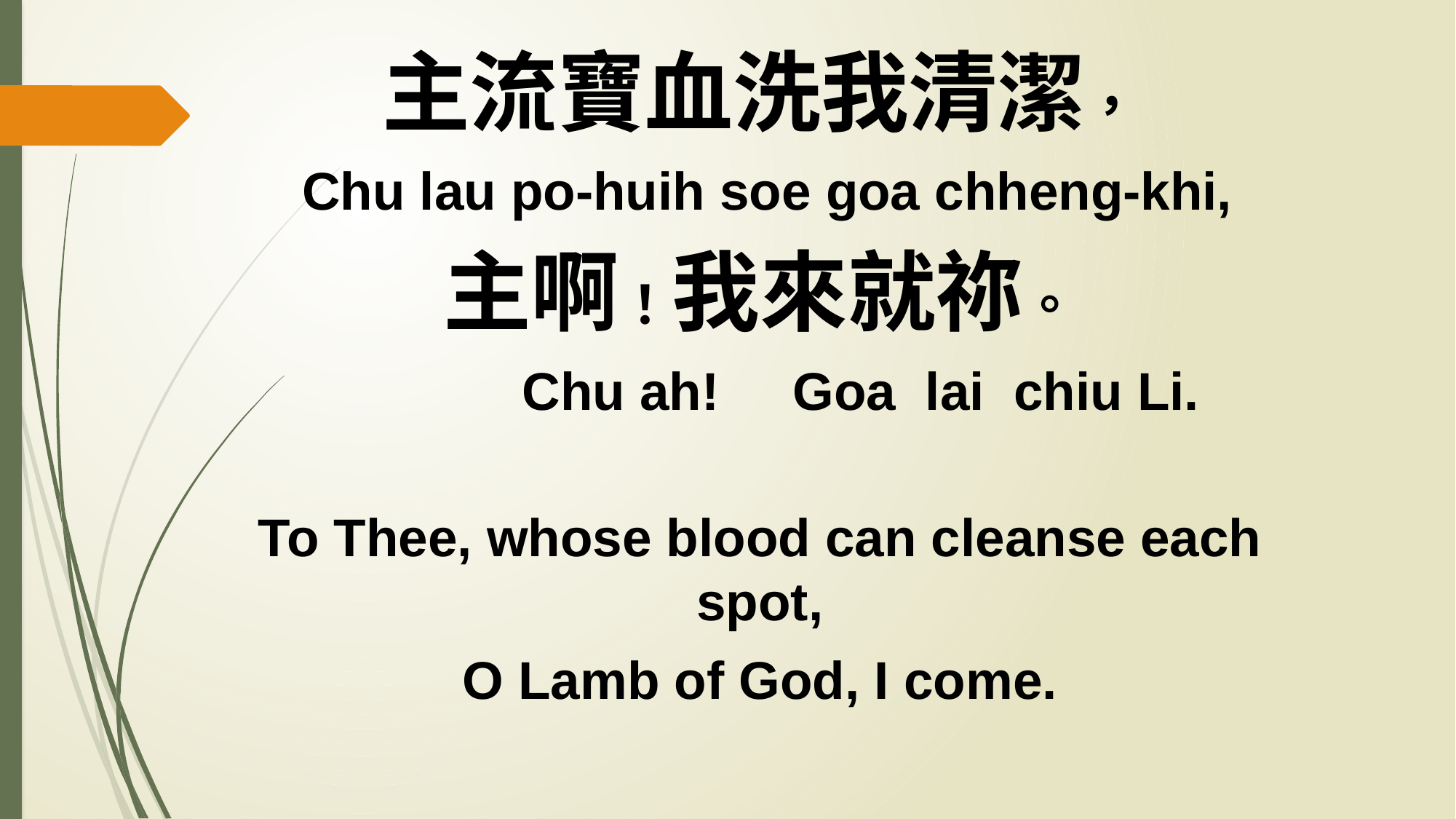

主流寶血洗我清潔，
 Chu lau po-huih soe goa chheng-khi,
主啊！我來就祢。
                      Chu ah!     Goa  lai  chiu Li.

To Thee, whose blood can cleanse each spot,
O Lamb of God, I come.